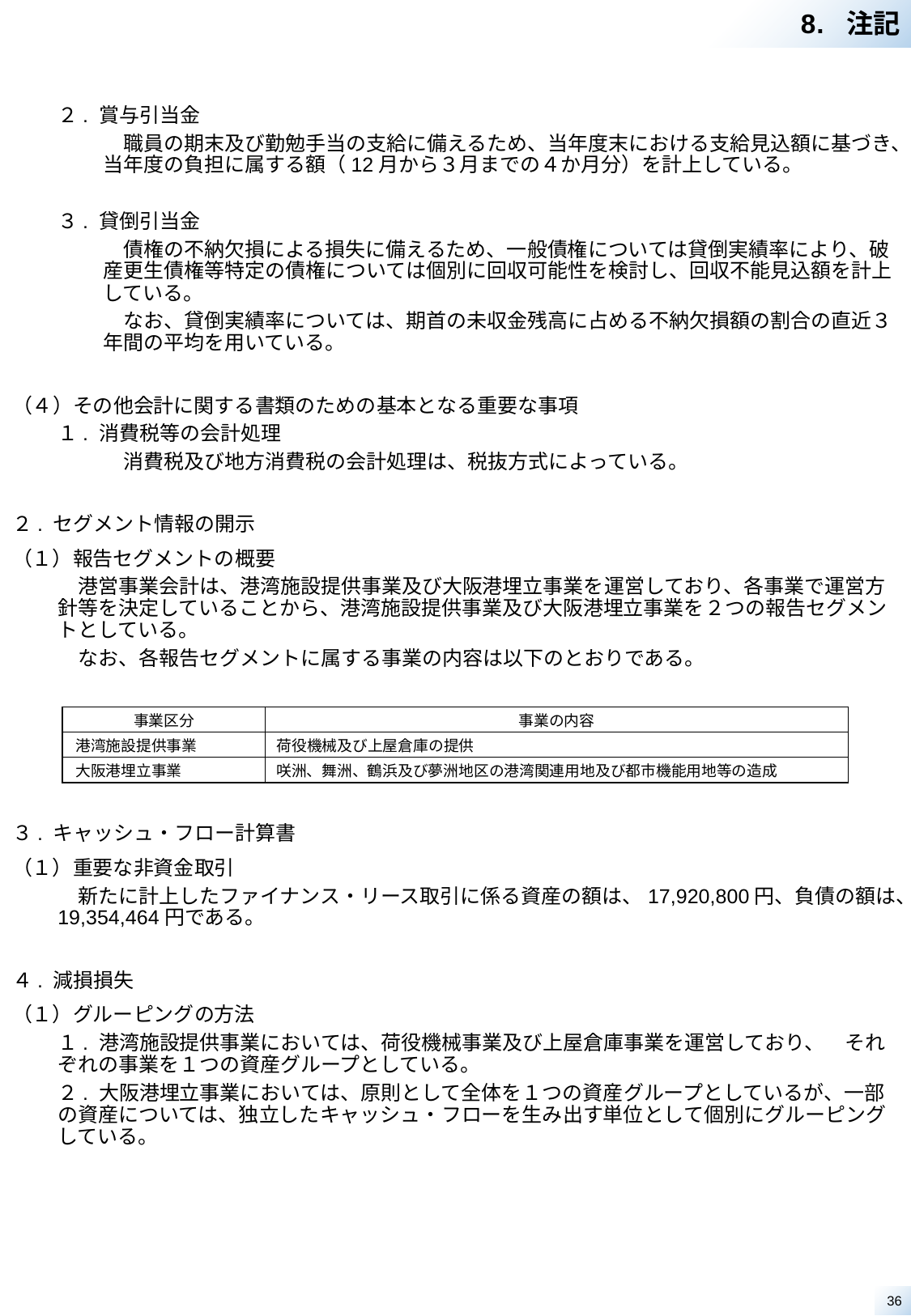

注記
２. 賞与引当金
　職員の期末及び勤勉手当の支給に備えるため、当年度末における支給見込額に基づき、当年度の負担に属する額（12月から３月までの４か月分）を計上している。

３. 貸倒引当金
　債権の不納欠損による損失に備えるため、一般債権については貸倒実績率により、破産更生債権等特定の債権については個別に回収可能性を検討し、回収不能見込額を計上している。
　なお、貸倒実績率については、期首の未収金残高に占める不納欠損額の割合の直近３年間の平均を用いている。

（４）その他会計に関する書類のための基本となる重要な事項
１. 消費税等の会計処理
　消費税及び地方消費税の会計処理は、税抜方式によっている。

２. セグメント情報の開示
（１）報告セグメントの概要
　港営事業会計は、港湾施設提供事業及び大阪港埋立事業を運営しており、各事業で運営方針等を決定していることから、港湾施設提供事業及び大阪港埋立事業を２つの報告セグメントとしている。
　なお、各報告セグメントに属する事業の内容は以下のとおりである。

３. キャッシュ・フロー計算書
（１）重要な非資金取引
　新たに計上したファイナンス・リース取引に係る資産の額は、17,920,800円、負債の額は、19,354,464円である。

４. 減損損失
（１）グルーピングの方法
１. 港湾施設提供事業においては、荷役機械事業及び上屋倉庫事業を運営しており、　それぞれの事業を１つの資産グループとしている。
２. 大阪港埋立事業においては、原則として全体を１つの資産グループとしているが、一部の資産については、独立したキャッシュ・フローを生み出す単位として個別にグルーピングしている。

|  | 事業区分 |  | 事業の内容 |
| --- | --- | --- | --- |
|  | 港湾施設提供事業 |  | 荷役機械及び上屋倉庫の提供 |
|  | 大阪港埋立事業 |  | 咲洲、舞洲、鶴浜及び夢洲地区の港湾関連用地及び都市機能用地等の造成 |
36